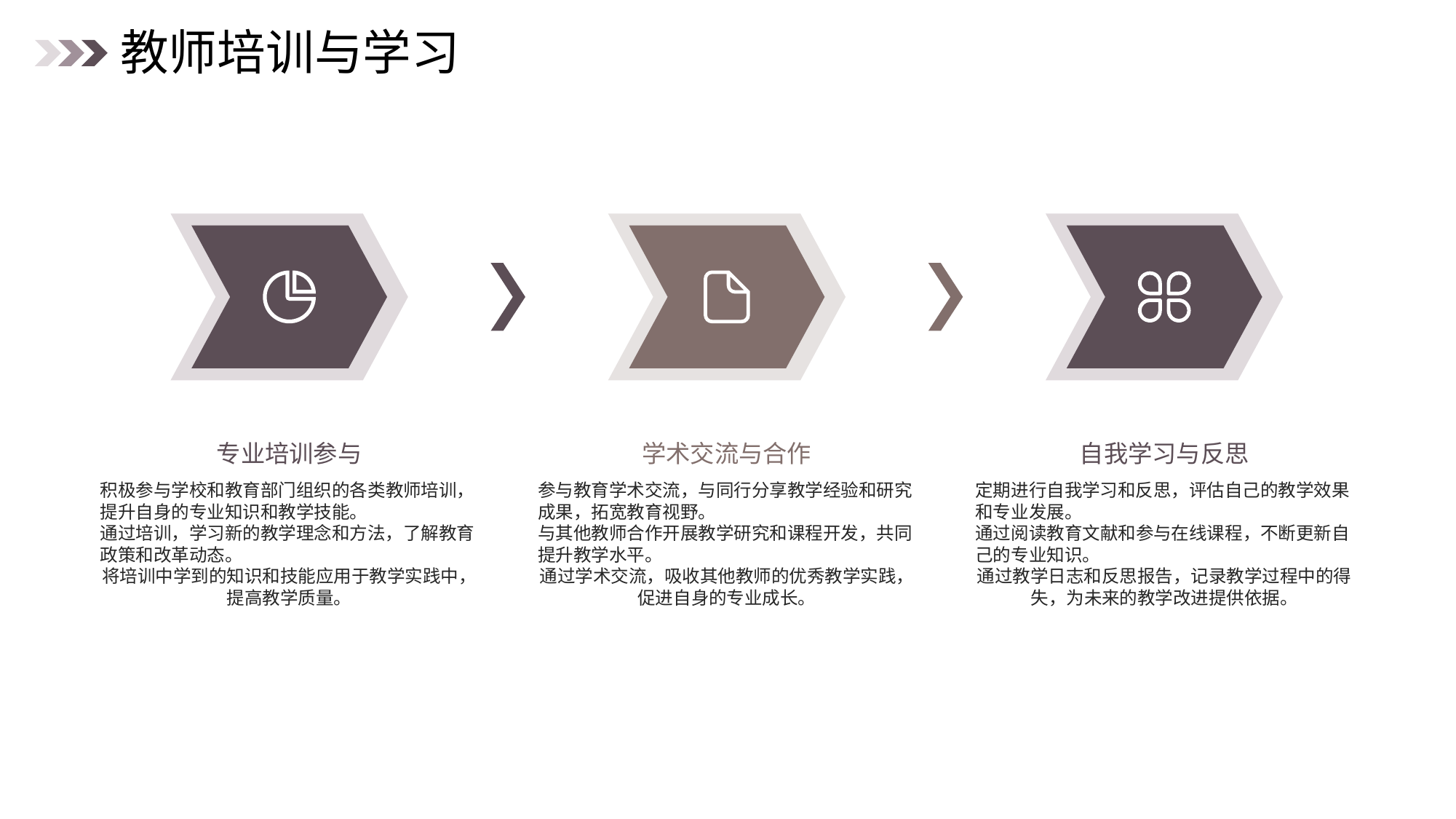

教师培训与学习

专业培训参与
自我学习与反思
学术交流与合作
积极参与学校和教育部门组织的各类教师培训，提升自身的专业知识和教学技能。
通过培训，学习新的教学理念和方法，了解教育政策和改革动态。
将培训中学到的知识和技能应用于教学实践中，提高教学质量。
参与教育学术交流，与同行分享教学经验和研究成果，拓宽教育视野。
与其他教师合作开展教学研究和课程开发，共同提升教学水平。
通过学术交流，吸收其他教师的优秀教学实践，促进自身的专业成长。
定期进行自我学习和反思，评估自己的教学效果和专业发展。
通过阅读教育文献和参与在线课程，不断更新自己的专业知识。
通过教学日志和反思报告，记录教学过程中的得失，为未来的教学改进提供依据。